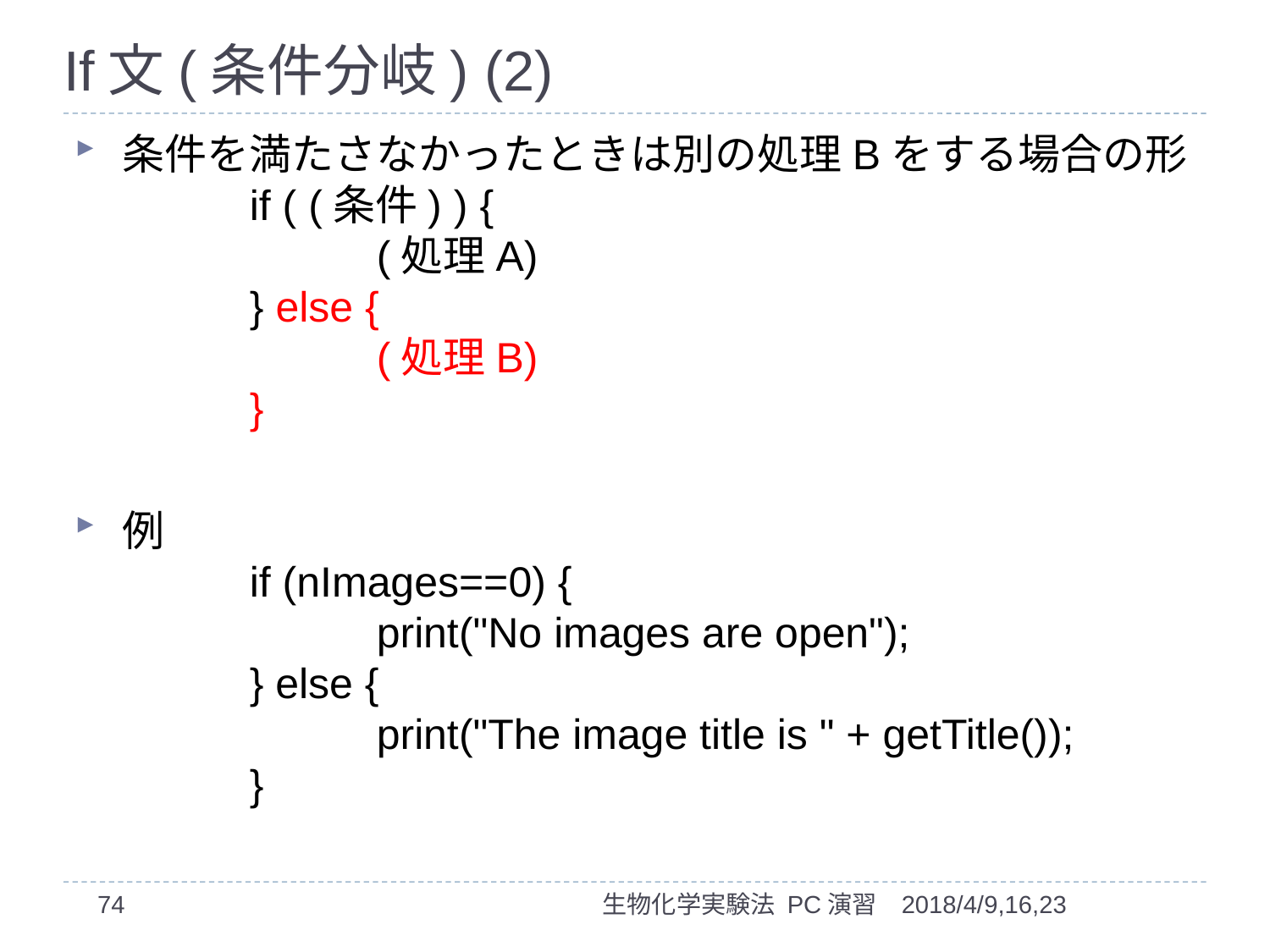

# If文(条件分岐) (2)
条件を満たさなかったときは別の処理Bをする場合の形
	if ( (条件) ) {
		(処理A)
	} else {
		(処理B)
	}

例
	if (nImages==0) {
		print("No images are open");
	} else {
		print("The image title is " + getTitle());
	}

74
生物化学実験法 PC演習
2018/4/9,16,23